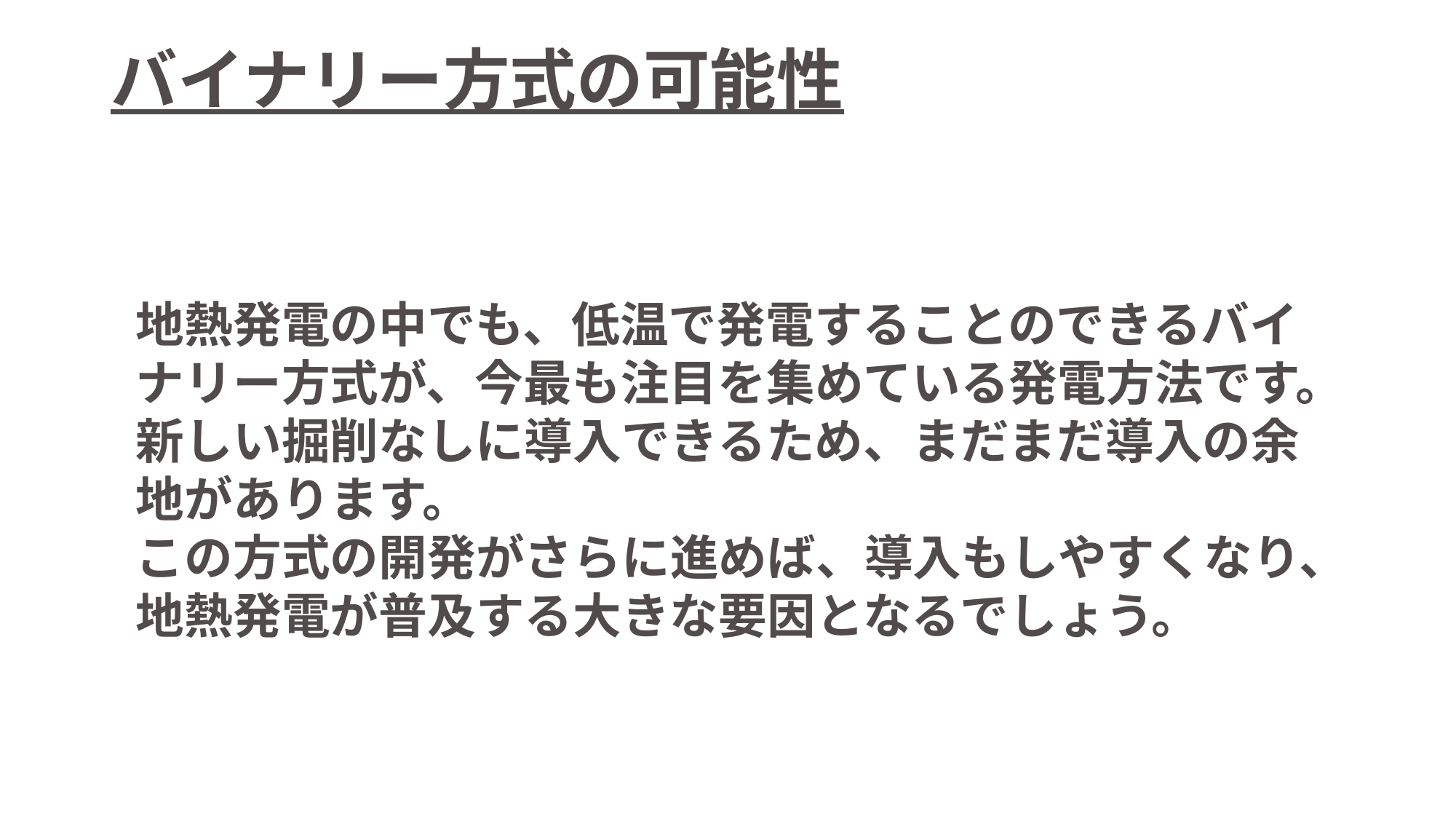

# バイナリー方式の可能性

地熱発電の中でも、低温で発電することのできるバイナリー方式が、今最も注目を集めている発電方法です。新しい掘削なしに導入できるため、まだまだ導入の余地があります。
この方式の開発がさらに進めば、導入もしやすくなり、地熱発電が普及する大きな要因となるでしょう。